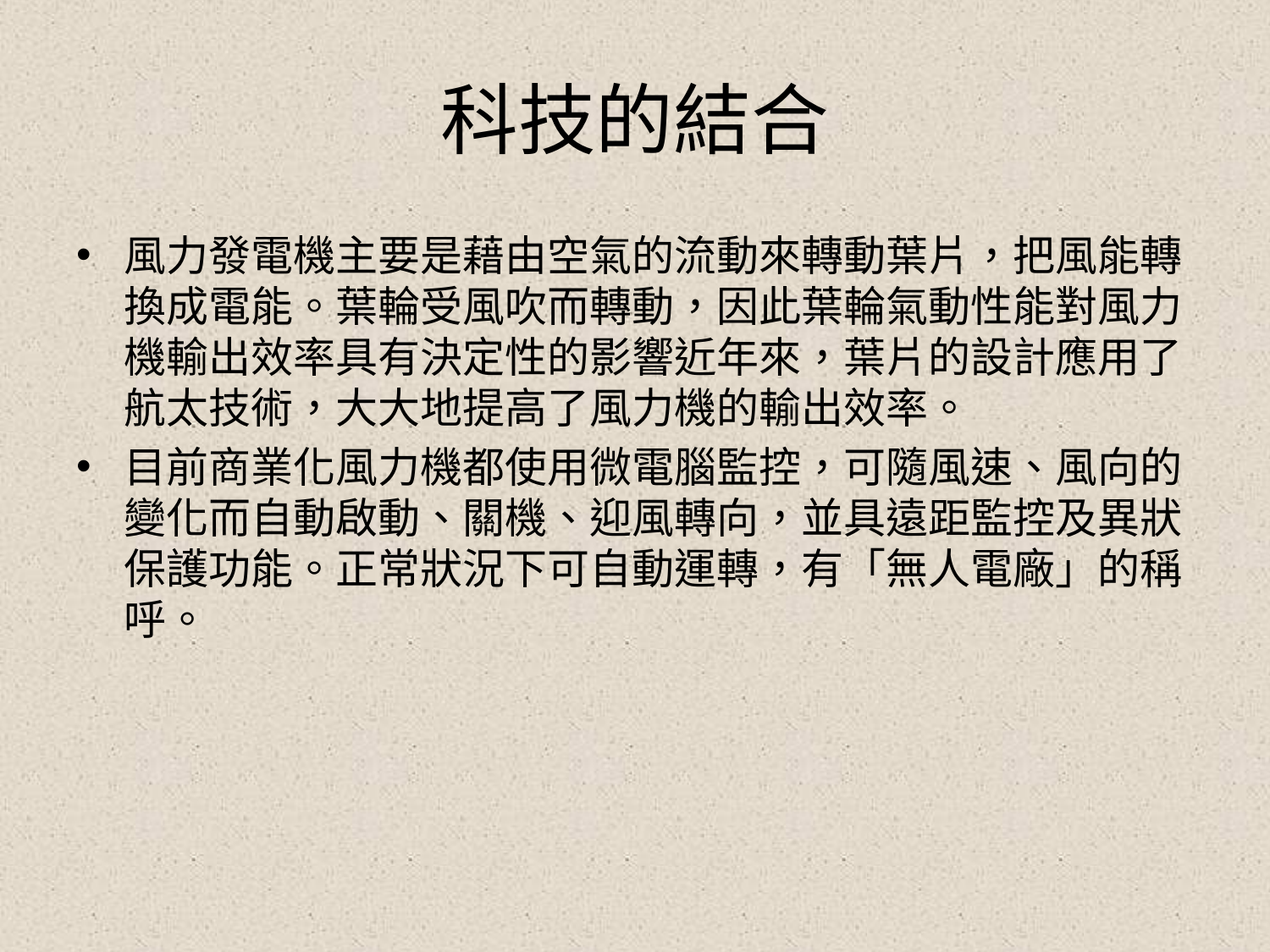

# 科技的結合
風力發電機主要是藉由空氣的流動來轉動葉片，把風能轉換成電能。葉輪受風吹而轉動，因此葉輪氣動性能對風力機輸出效率具有決定性的影響近年來，葉片的設計應用了航太技術，大大地提高了風力機的輸出效率。
目前商業化風力機都使用微電腦監控，可隨風速、風向的變化而自動啟動、關機、迎風轉向，並具遠距監控及異狀保護功能。正常狀況下可自動運轉，有「無人電廠」的稱呼。